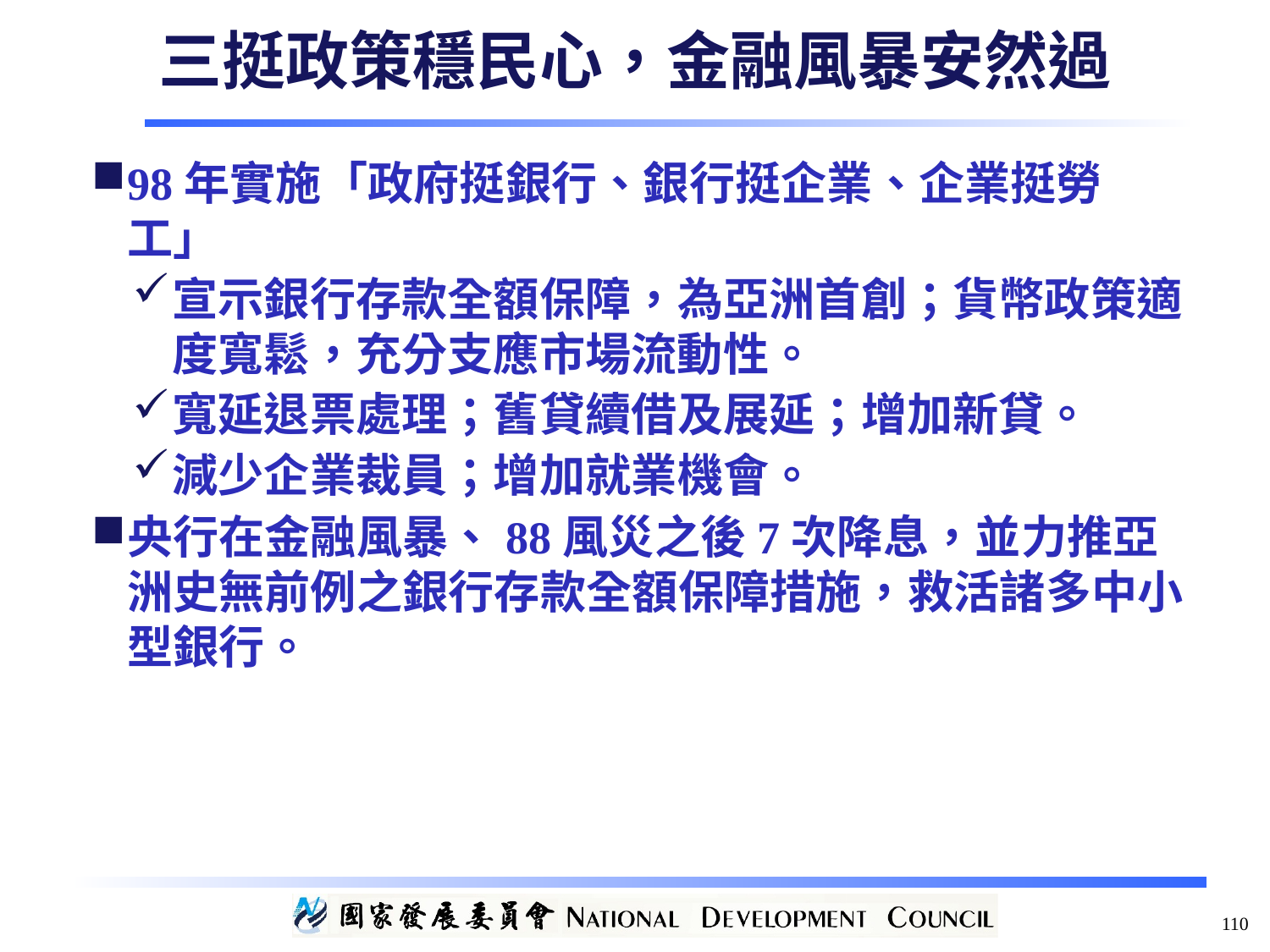

三挺政策穩民心，金融風暴安然過
98年實施「政府挺銀行、銀行挺企業、企業挺勞工」
宣示銀行存款全額保障，為亞洲首創；貨幣政策適度寬鬆，充分支應市場流動性。
寬延退票處理；舊貸續借及展延；增加新貸。
減少企業裁員；增加就業機會。
央行在金融風暴、88風災之後7次降息，並力推亞洲史無前例之銀行存款全額保障措施，救活諸多中小型銀行。

110